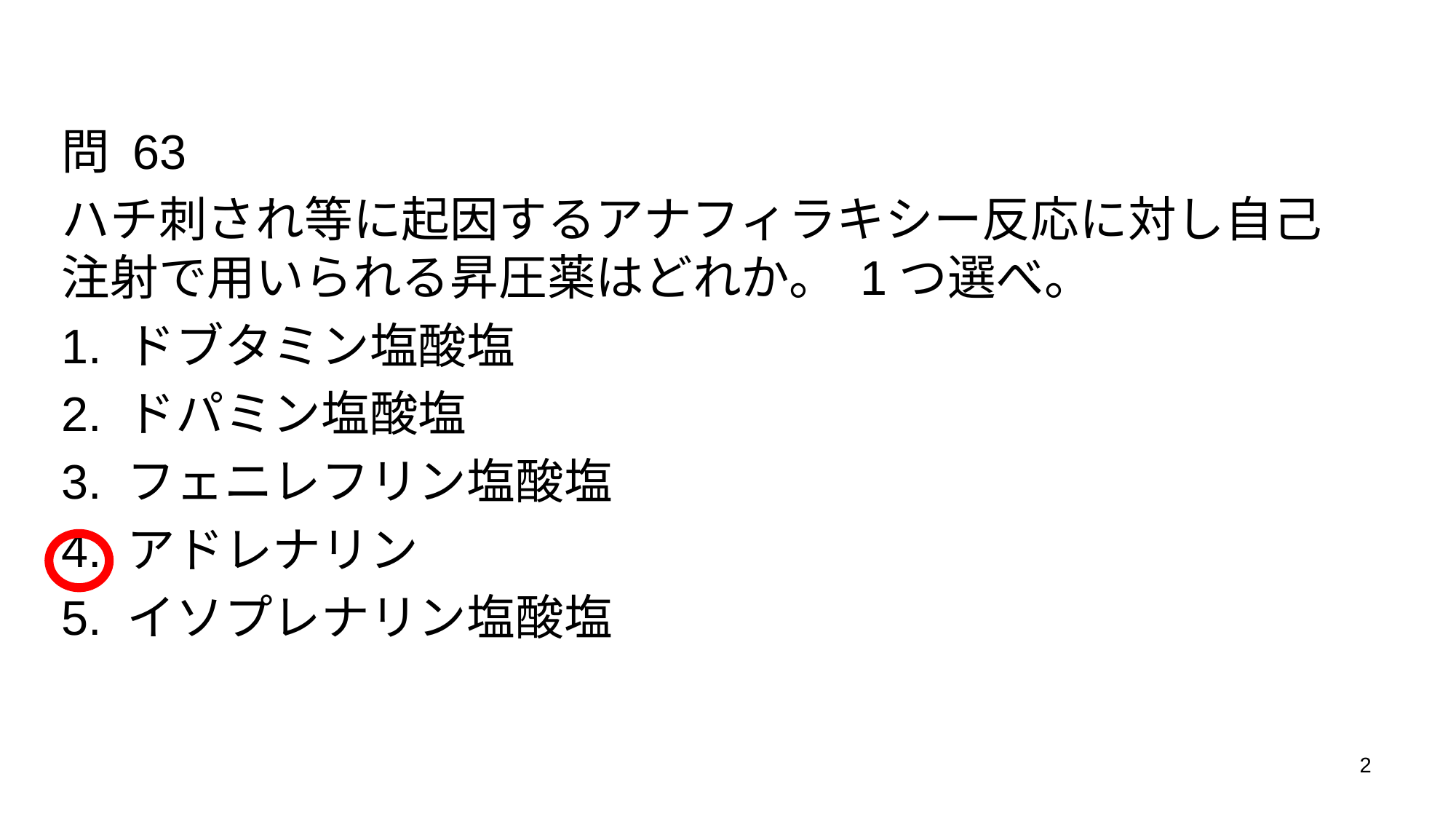

問 63
ハチ刺され等に起因するアナフィラキシー反応に対し自己注射で用いられる昇圧薬はどれか。 1つ選べ。
1. ドブタミン塩酸塩
2. ドパミン塩酸塩
3. フェニレフリン塩酸塩
4. アドレナリン
5. イソプレナリン塩酸塩

2